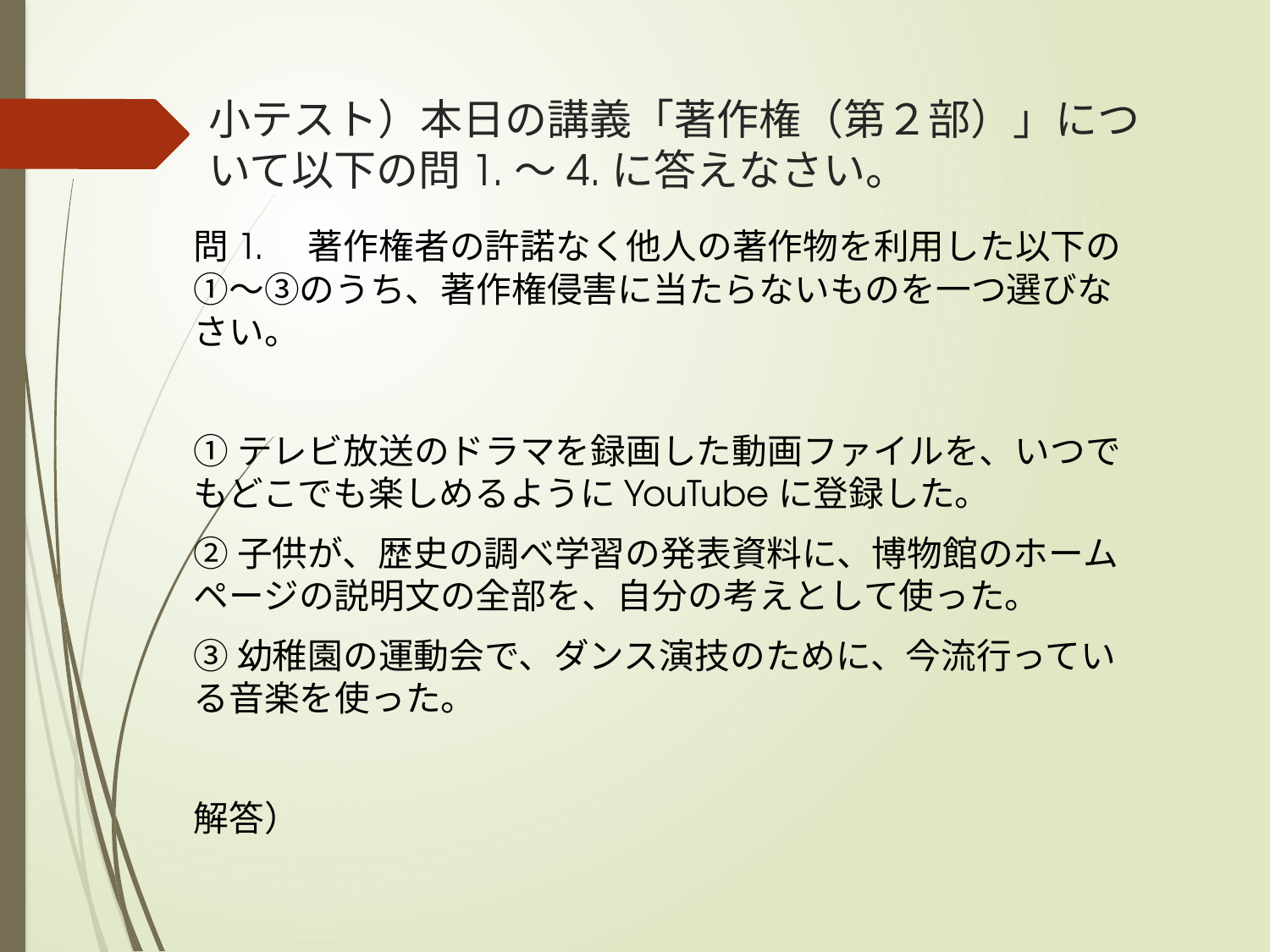

# 小テスト）本日の講義「著作権（第２部）」について以下の問1.～4.に答えなさい。
問1.　著作権者の許諾なく他人の著作物を利用した以下の①～③のうち、著作権侵害に当たらないものを一つ選びなさい。

①テレビ放送のドラマを録画した動画ファイルを、いつでもどこでも楽しめるようにYouTubeに登録した。
②子供が、歴史の調べ学習の発表資料に、博物館のホームページの説明文の全部を、自分の考えとして使った。
③幼稚園の運動会で、ダンス演技のために、今流行っている音楽を使った。

解答）